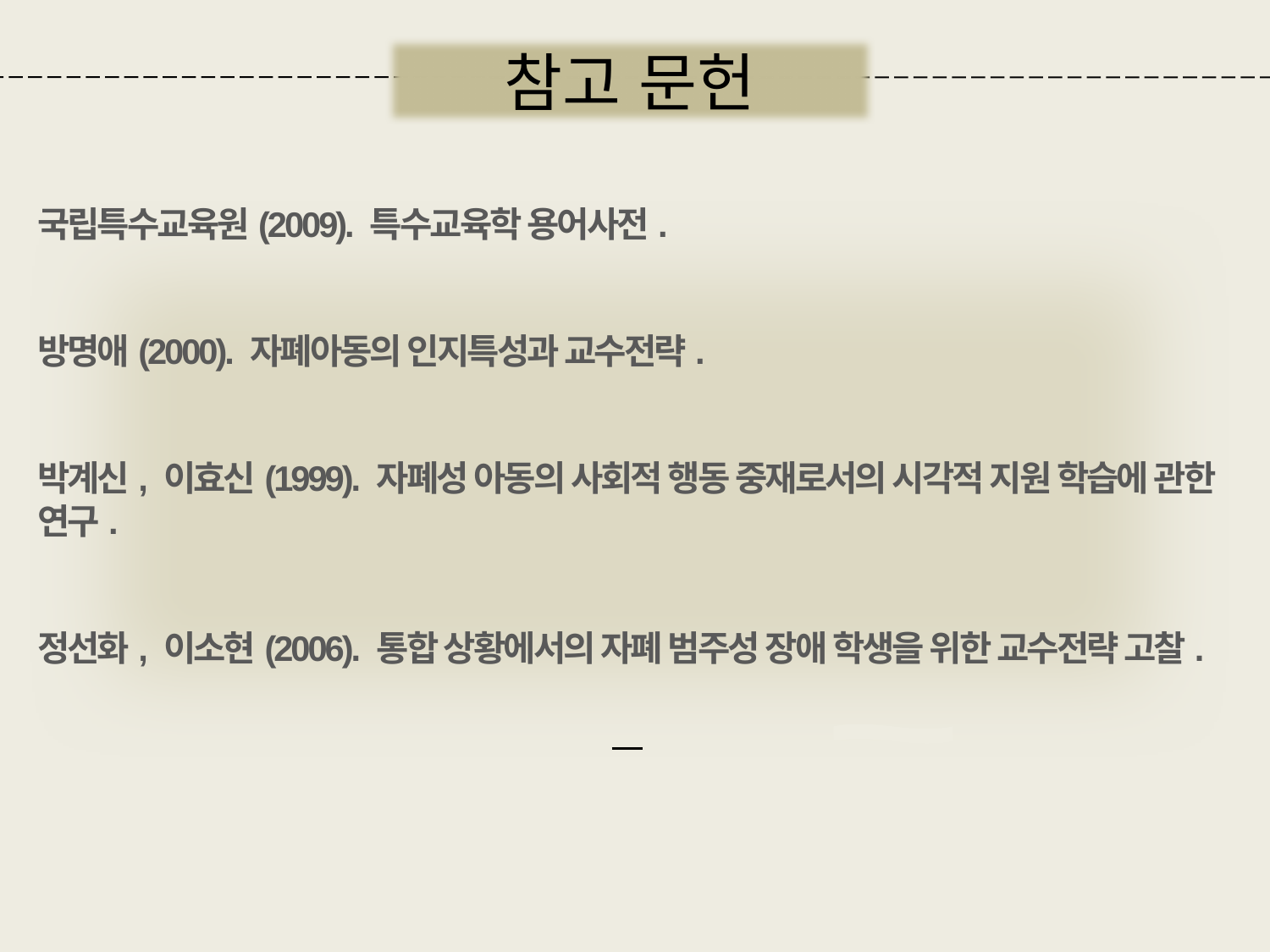

참고 문헌
국립특수교육원(2009). 특수교육학 용어사전.

방명애(2000). 자폐아동의 인지특성과 교수전략.

박계신, 이효신(1999). 자폐성 아동의 사회적 행동 중재로서의 시각적 지원 학습에 관한 연구.

정선화, 이소현(2006). 통합 상황에서의 자폐 범주성 장애 학생을 위한 교수전략 고찰.